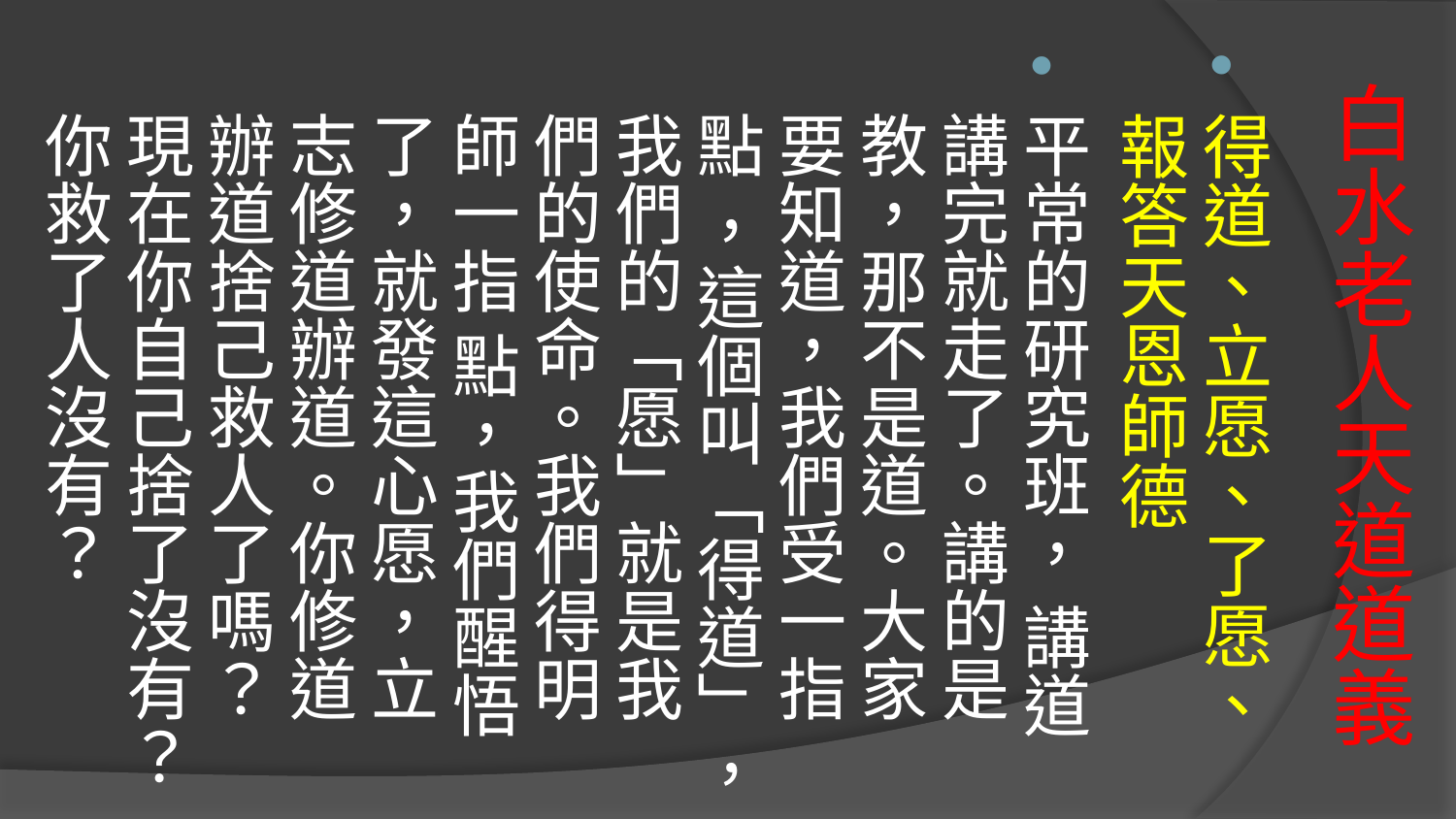

得道、立愿、了愿、報答天恩師德
平常的研究班， 講道講完就走了。講的是教，那不是道。大家要知道，我們受一指點 ，這個叫「得道」，我們的「愿」就是我們的使命。我們得明師一指 點，我們醒悟了，就發這心愿，立志修道辦道。你修道辦道捨己救人了嗎？現在你自己捨了沒有？你救了人沒有？
# 白水老人天道道義